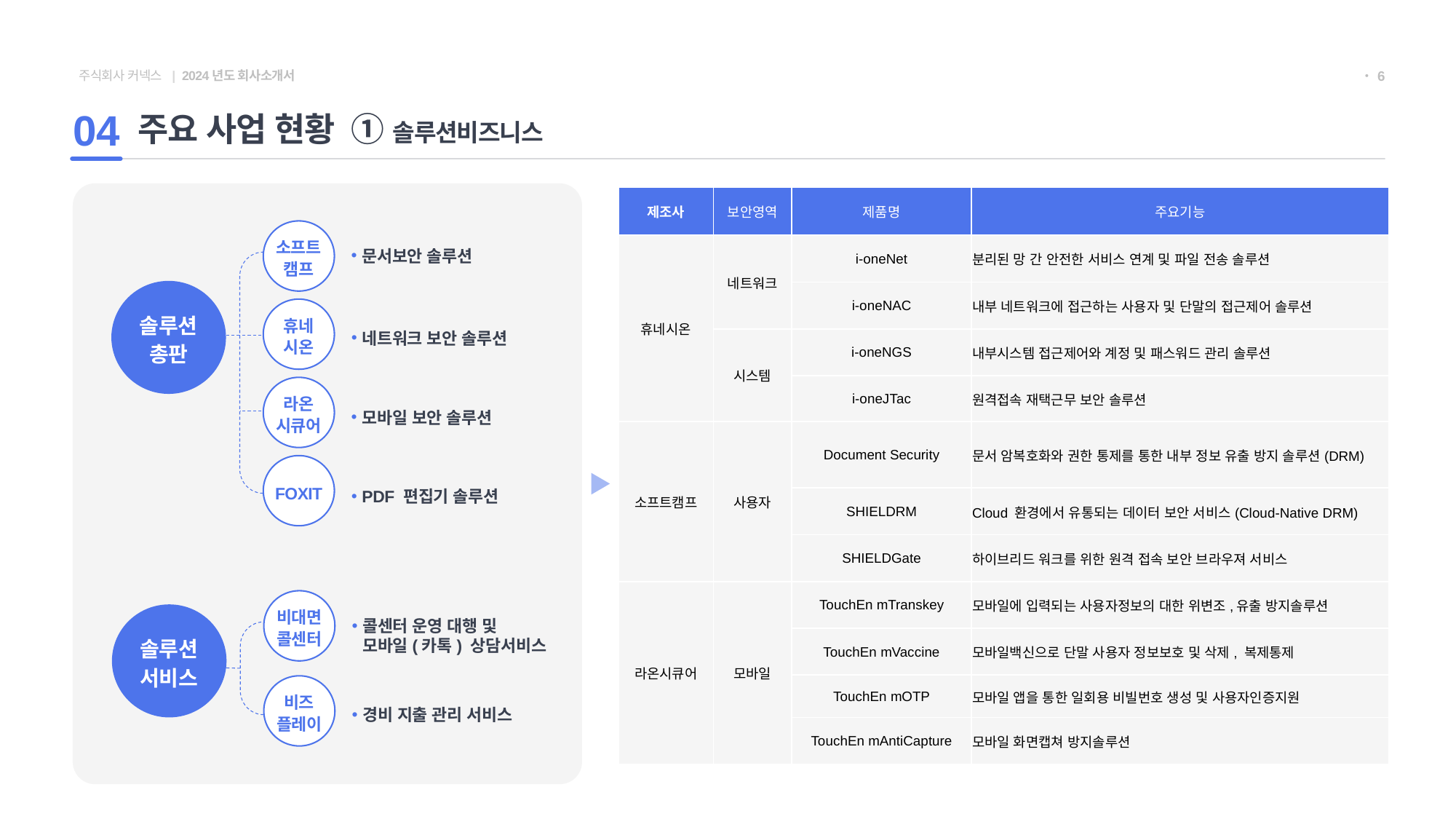

・6
주요 사업 현황  ① 솔루션비즈니스
04

소프트
캠프
문서보안 솔루션

솔루션
총판
휴네
시온
네트워크 보안 솔루션
라온
시큐어
모바일 보안 솔루션
FOXIT
PDF 편집기 솔루션
비대면
콜센터
솔루션
서비스
콜센터 운영 대행 및
모바일(카톡) 상담서비스

비즈
플레이
경비 지출 관리 서비스
| 제조사 | 보안영역 | 제품명 | 주요기능 |
| --- | --- | --- | --- |
| 휴네시온 | 네트워크 | i-oneNet | 분리된 망 간 안전한 서비스 연계 및 파일 전송 솔루션 |
|  |  | i-oneNAC | 내부 네트워크에 접근하는 사용자 및 단말의 접근제어 솔루션 |
|  | 시스템 | i-oneNGS | 내부시스템 접근제어와 계정 및 패스워드 관리 솔루션 |
|  |  | i-oneJTac | 원격접속 재택근무 보안 솔루션 |
| 소프트캠프 | 사용자 | Document Security | 문서 암복호화와 권한 통제를 통한 내부 정보 유출 방지 솔루션(DRM) |
|  |  | SHIELDRM | Cloud 환경에서 유통되는 데이터 보안 서비스(Cloud-Native DRM) |
|  |  | SHIELDGate | 하이브리드 워크를 위한 원격 접속 보안 브라우져 서비스 |
| 라온시큐어 | 모바일 | TouchEn mTranskey | 모바일에 입력되는 사용자정보의 대한 위변조,유출 방지솔루션 |
|  |  | TouchEn mVaccine | 모바일백신으로 단말 사용자 정보보호 및 삭제, 복제통제 |
|  |  | TouchEn mOTP | 모바일 앱을 통한 일회용 비빌번호 생성 및 사용자인증지원 |
|  |  | TouchEn mAntiCapture | 모바일 화면캡쳐 방지솔루션 |